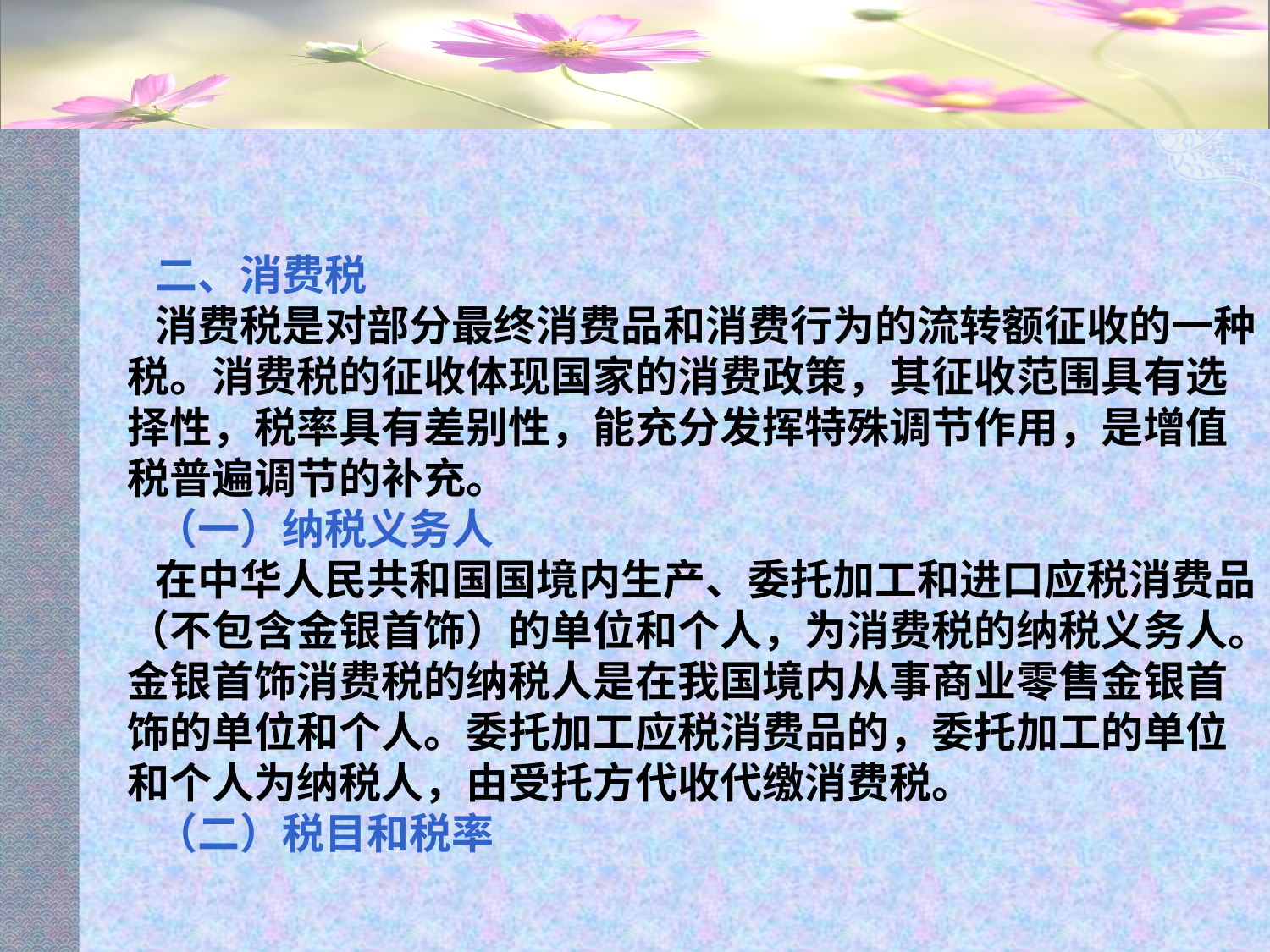

#
二、消费税
消费税是对部分最终消费品和消费行为的流转额征收的一种税。消费税的征收体现国家的消费政策，其征收范围具有选择性，税率具有差别性，能充分发挥特殊调节作用，是增值税普遍调节的补充。
（一）纳税义务人
在中华人民共和国国境内生产、委托加工和进口应税消费品（不包含金银首饰）的单位和个人，为消费税的纳税义务人。金银首饰消费税的纳税人是在我国境内从事商业零售金银首饰的单位和个人。委托加工应税消费品的，委托加工的单位和个人为纳税人，由受托方代收代缴消费税。
（二）税目和税率